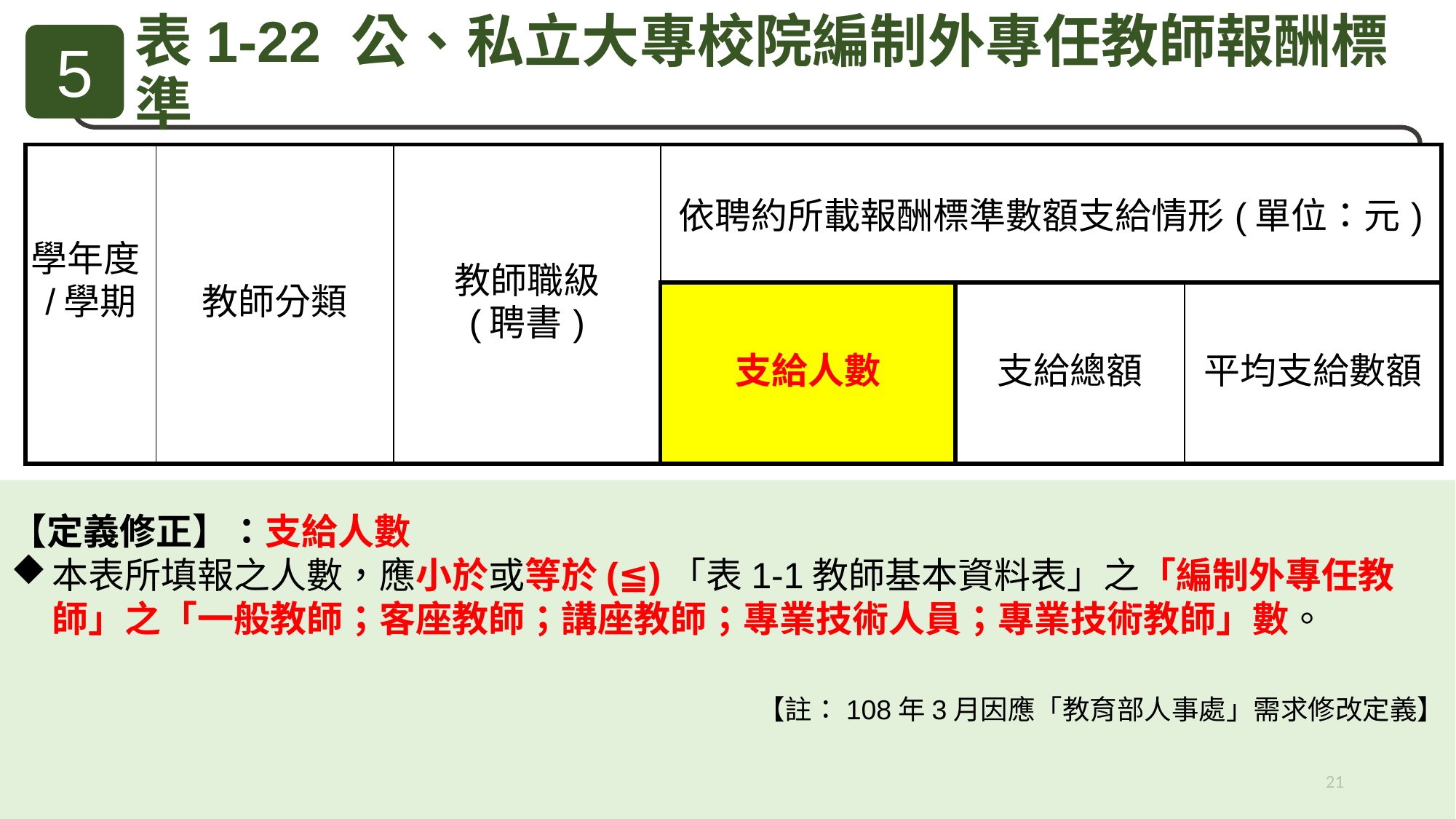

5

表1-22 公、私立大專校院編制外專任教師報酬標準

| 學年度/學期 | 教師分類 | 教師職級 (聘書) | 依聘約所載報酬標準數額支給情形(單位：元) |  |  |
| --- | --- | --- | --- | --- | --- |
|  |  |  | 支給人數 | 支給總額 | 平均支給數額 |

【定義修正】：支給人數
本表所填報之人數，應小於或等於(≦)「表1-1教師基本資料表」之「編制外專任教師」之「一般教師；客座教師；講座教師；專業技術人員；專業技術教師」數。

   【註：108年3月因應「教育部人事處」需求修改定義】

21